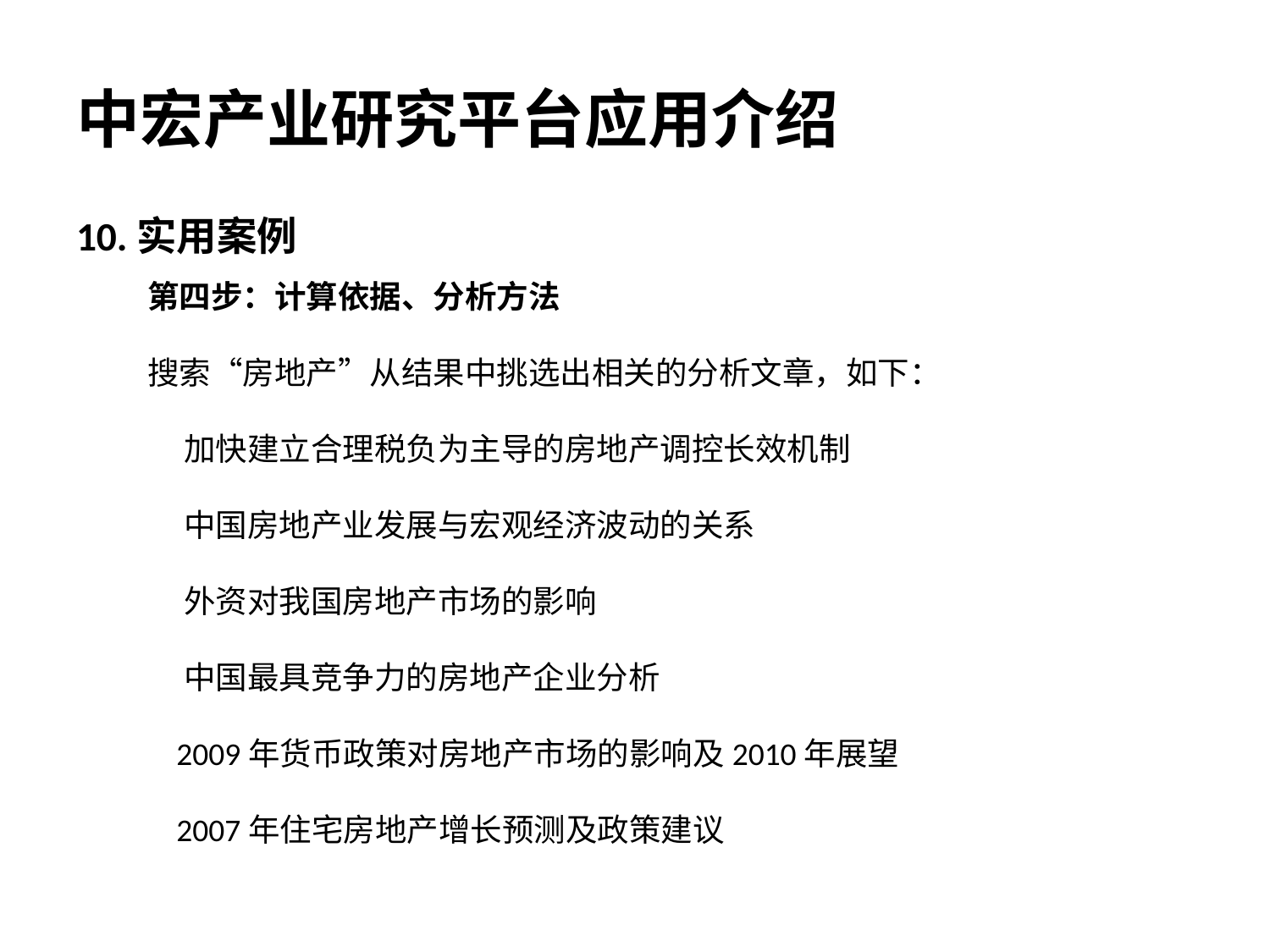

# 中宏产业研究平台应用介绍
10.实用案例
第四步：计算依据、分析方法

搜索“房地产”从结果中挑选出相关的分析文章，如下：

    加快建立合理税负为主导的房地产调控长效机制

    中国房地产业发展与宏观经济波动的关系

    外资对我国房地产市场的影响

    中国最具竞争力的房地产企业分析

    2009年货币政策对房地产市场的影响及2010年展望

    2007年住宅房地产增长预测及政策建议